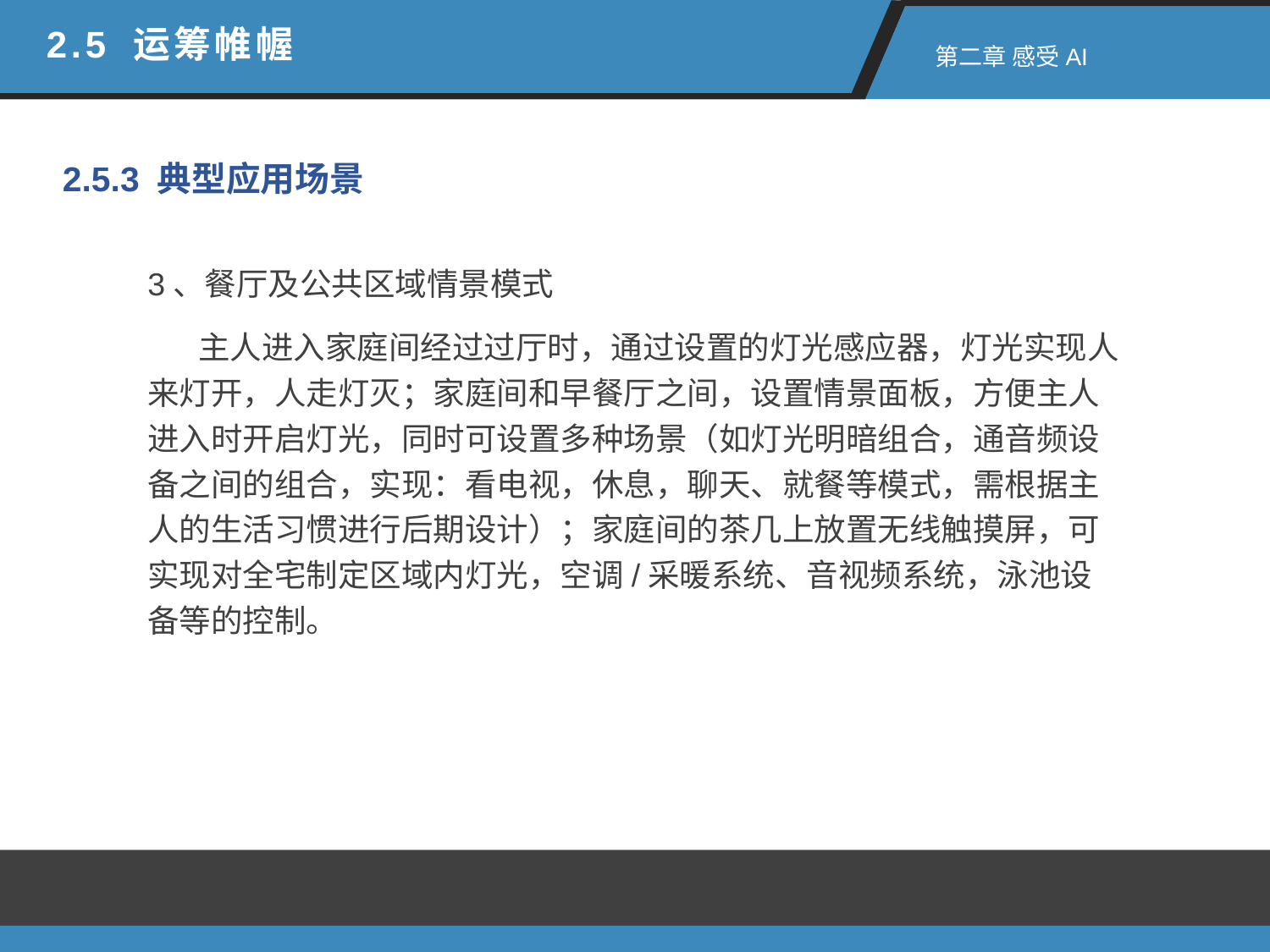

2.5 运筹帷幄
  第二章 感受AI
2.5.3 典型应用场景

3、餐厅及公共区域情景模式
      主人进入家庭间经过过厅时，通过设置的灯光感应器，灯光实现人来灯开，人走灯灭；家庭间和早餐厅之间，设置情景面板，方便主人进入时开启灯光，同时可设置多种场景（如灯光明暗组合，通音频设备之间的组合，实现：看电视，休息，聊天、就餐等模式，需根据主人的生活习惯进行后期设计）；家庭间的茶几上放置无线触摸屏，可实现对全宅制定区域内灯光，空调/采暖系统、音视频系统，泳池设备等的控制。